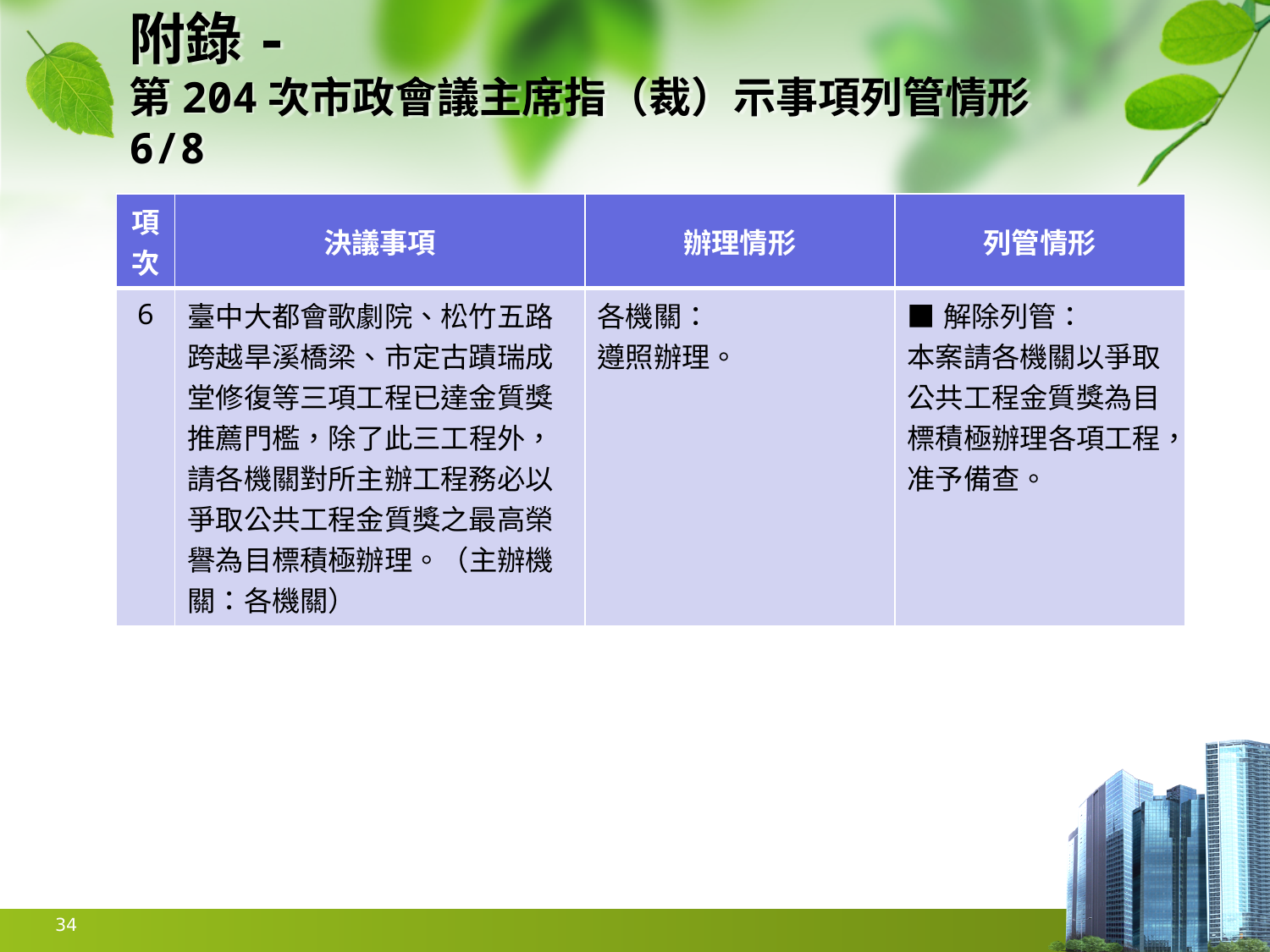

# 附錄- 第204次市政會議主席指（裁）示事項列管情形　6/8

| 項次 | 決議事項 | 辦理情形 | 列管情形 |
| --- | --- | --- | --- |
| 6 | 臺中大都會歌劇院、松竹五路跨越旱溪橋梁、市定古蹟瑞成堂修復等三項工程已達金質獎推薦門檻，除了此三工程外，請各機關對所主辦工程務必以爭取公共工程金質獎之最高榮譽為目標積極辦理。（主辦機關：各機關） | 各機關： 遵照辦理。 | ■解除列管： 本案請各機關以爭取公共工程金質獎為目標積極辦理各項工程，准予備查。 |
34